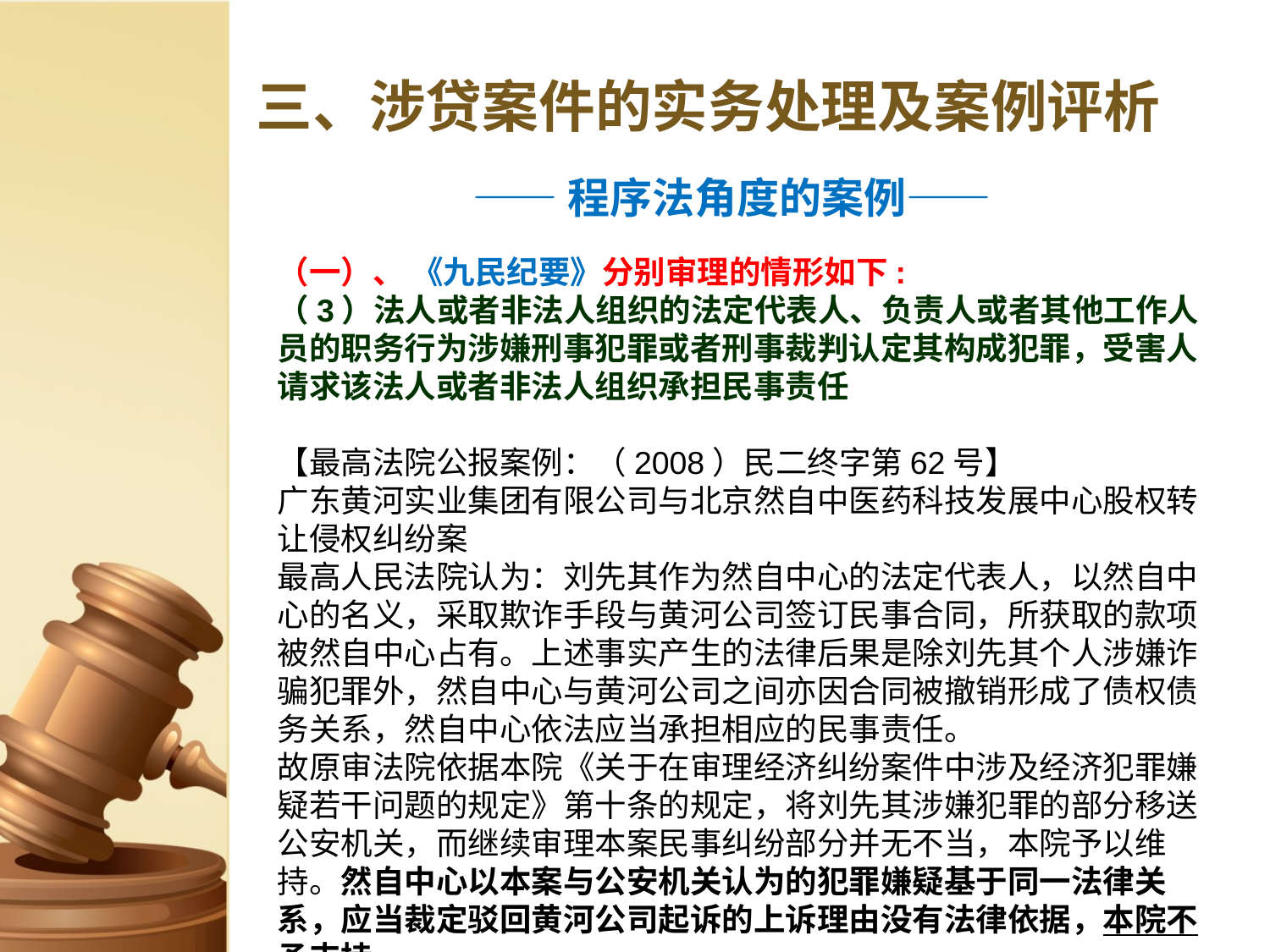

# 三、涉贷案件的实务处理及案例评析
——程序法角度的案例——
（一）、 《九民纪要》分别审理的情形如下:
（3）法人或者非法人组织的法定代表人、负责人或者其他工作人员的职务行为涉嫌刑事犯罪或者刑事裁判认定其构成犯罪，受害人请求该法人或者非法人组织承担民事责任

【最高法院公报案例：（2008）民二终字第62号】
广东黄河实业集团有限公司与北京然自中医药科技发展中心股权转让侵权纠纷案
最高人民法院认为：刘先其作为然自中心的法定代表人，以然自中心的名义，采取欺诈手段与黄河公司签订民事合同，所获取的款项被然自中心占有。上述事实产生的法律后果是除刘先其个人涉嫌诈骗犯罪外，然自中心与黄河公司之间亦因合同被撤销形成了债权债务关系，然自中心依法应当承担相应的民事责任。
故原审法院依据本院《关于在审理经济纠纷案件中涉及经济犯罪嫌疑若干问题的规定》第十条的规定，将刘先其涉嫌犯罪的部分移送公安机关，而继续审理本案民事纠纷部分并无不当，本院予以维持。然自中心以本案与公安机关认为的犯罪嫌疑基于同一法律关系，应当裁定驳回黄河公司起诉的上诉理由没有法律依据，本院不予支持。